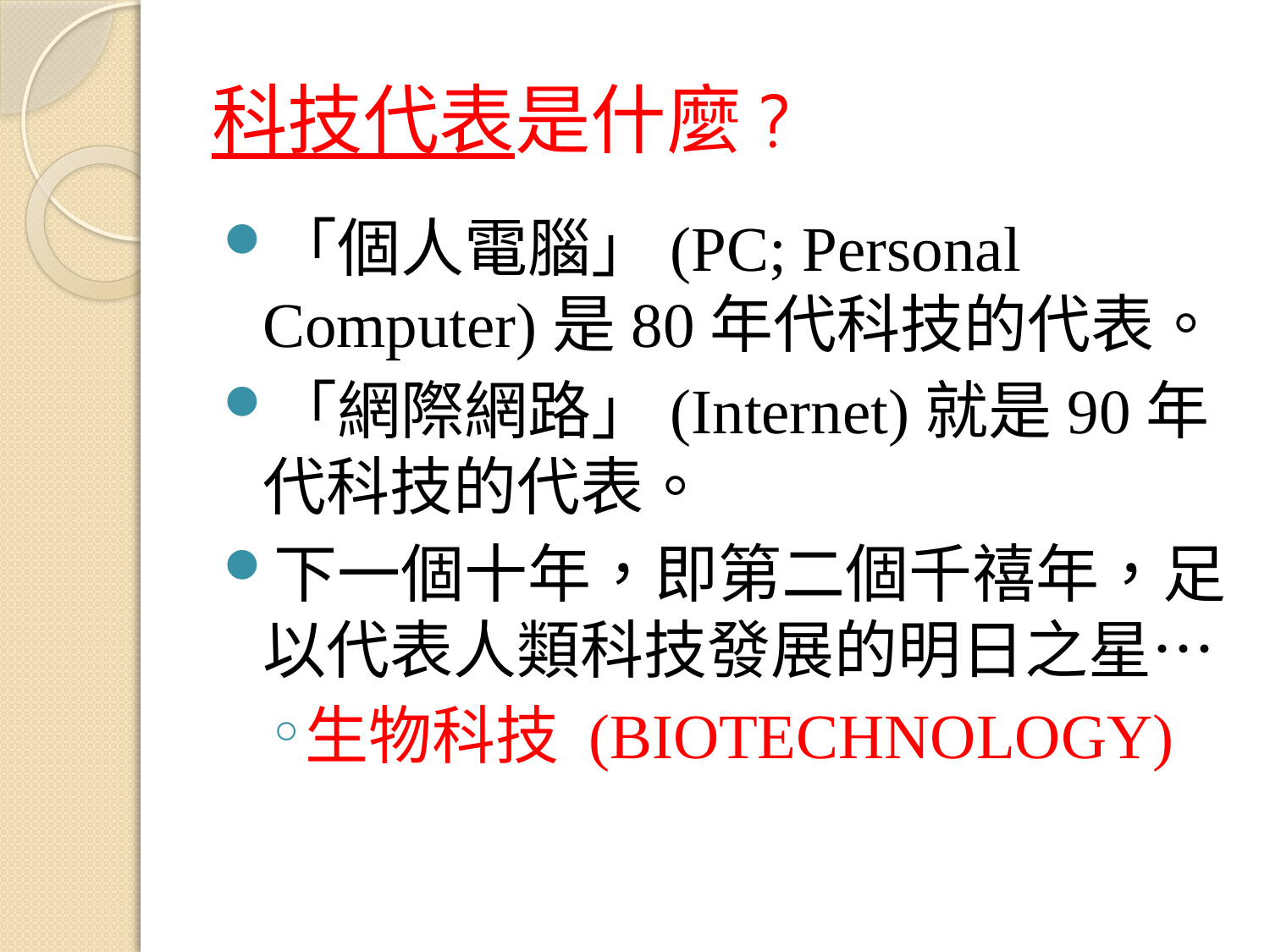

# 科技代表是什麼?
「個人電腦」(PC; Personal Computer)是80年代科技的代表。
「網際網路」(Internet)就是90年代科技的代表。
下一個十年，即第二個千禧年，足以代表人類科技發展的明日之星…
生物科技 (BIOTECHNOLOGY)